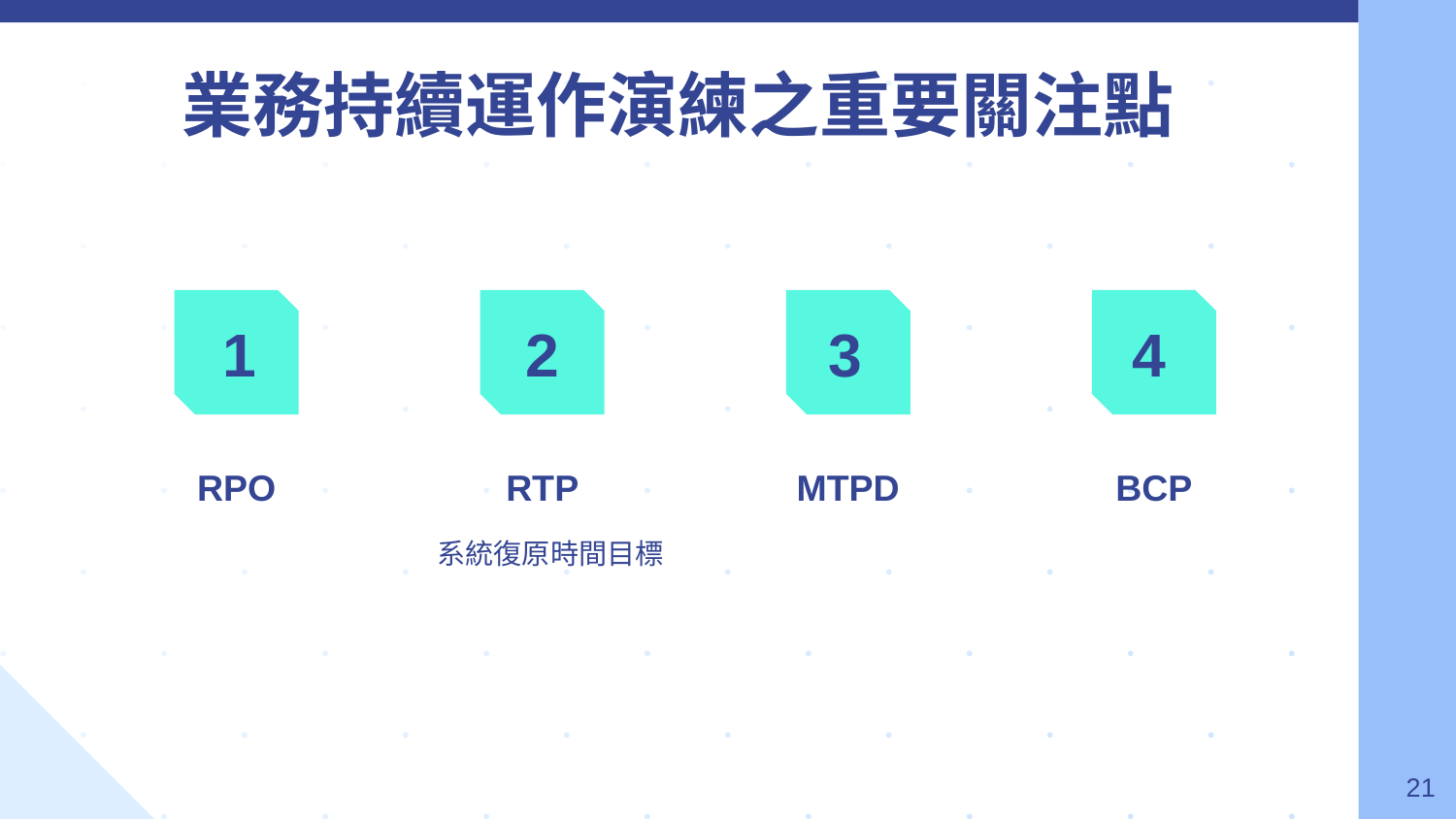

業務持續運作演練之重要關注點

1
2
3
4
RPO
RTP
MTPD
BCP
資料復原時間點目標
系統復原時間目標
最大可容忍中斷時間
內容被置換
業務持續運作計畫
21